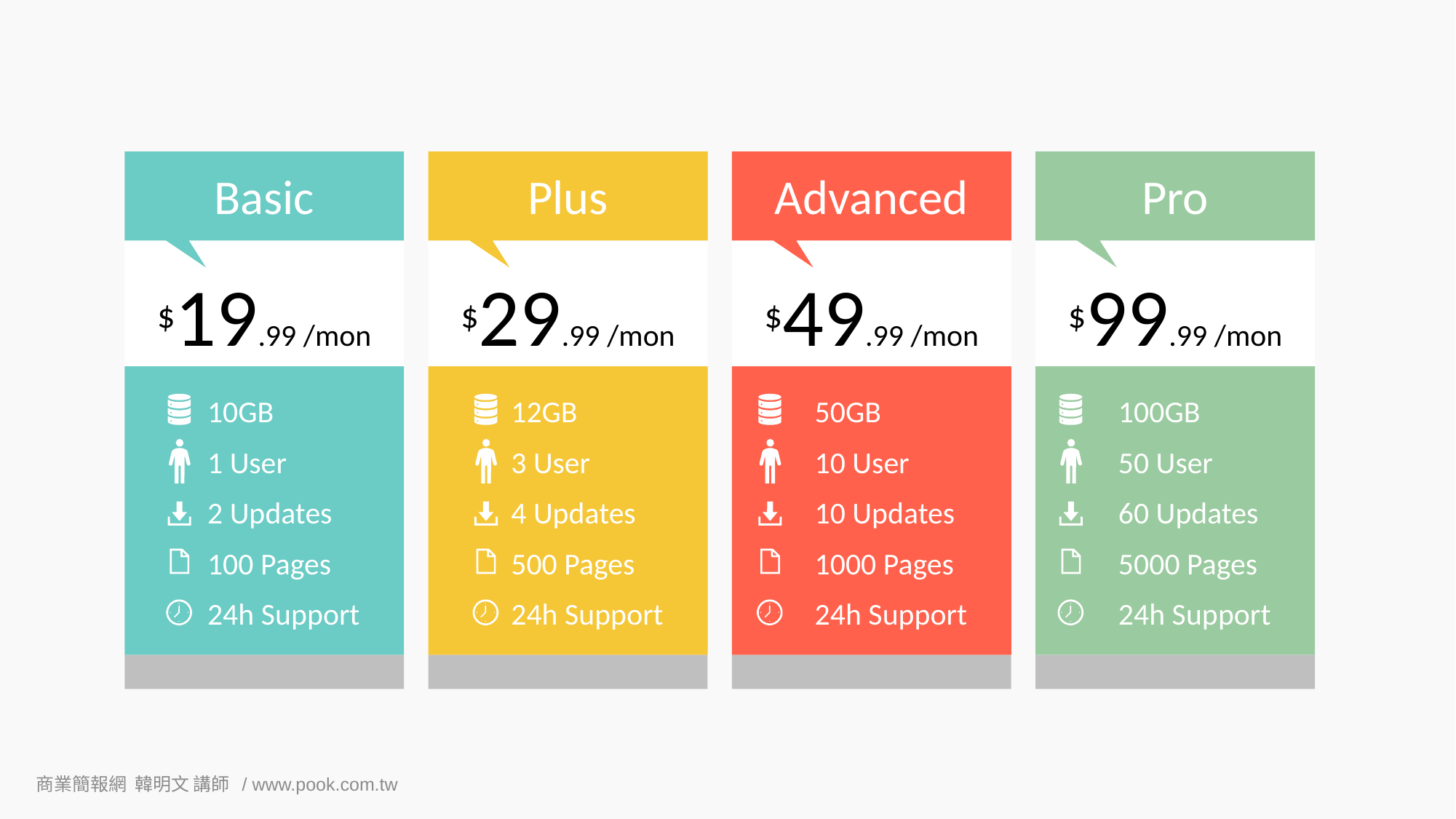

Basic
Plus
Advanced
Pro

$19.99 /mon
$29.99 /mon
$49.99 /mon
$99.99 /mon

10GB
12GB
50GB
100GB

1 User
3 User
10 User
50 User
2 Updates
4 Updates
10 Updates
60 Updates

100 Pages
500 Pages
1000 Pages
5000 Pages

24h Support
24h Support
24h Support
24h Support

商業簡報網  韓明文 講師  / www.pook.com.tw